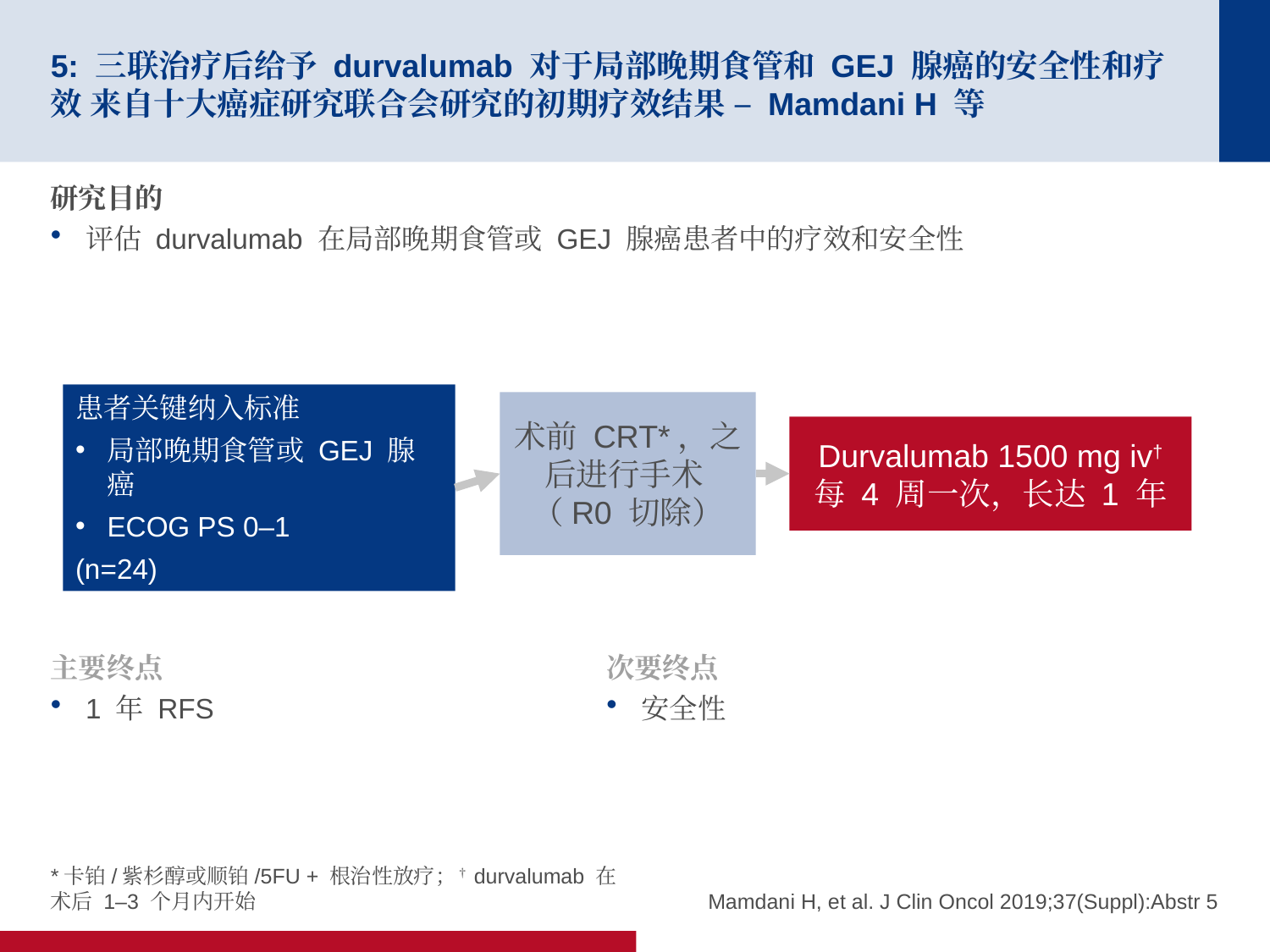

# 5: 三联治疗后给予 durvalumab 对于局部晚期食管和 GEJ 腺癌的安全性和疗效 来自十大癌症研究联合会研究的初期疗效结果 – Mamdani H 等
研究目的
评估 durvalumab 在局部晚期食管或 GEJ 腺癌患者中的疗效和安全性
患者关键纳入标准
局部晚期食管或 GEJ 腺癌
ECOG PS 0–1
(n=24)
术前 CRT*，之后进行手术
（R0 切除）
Durvalumab 1500 mg iv† 每 4 周一次，长达 1 年
主要终点
1 年 RFS

次要终点
安全性
*卡铂/紫杉醇或顺铂/5FU + 根治性放疗；†durvalumab 在术后 1–3 个月内开始
Mamdani H, et al. J Clin Oncol 2019;37(Suppl):Abstr 5